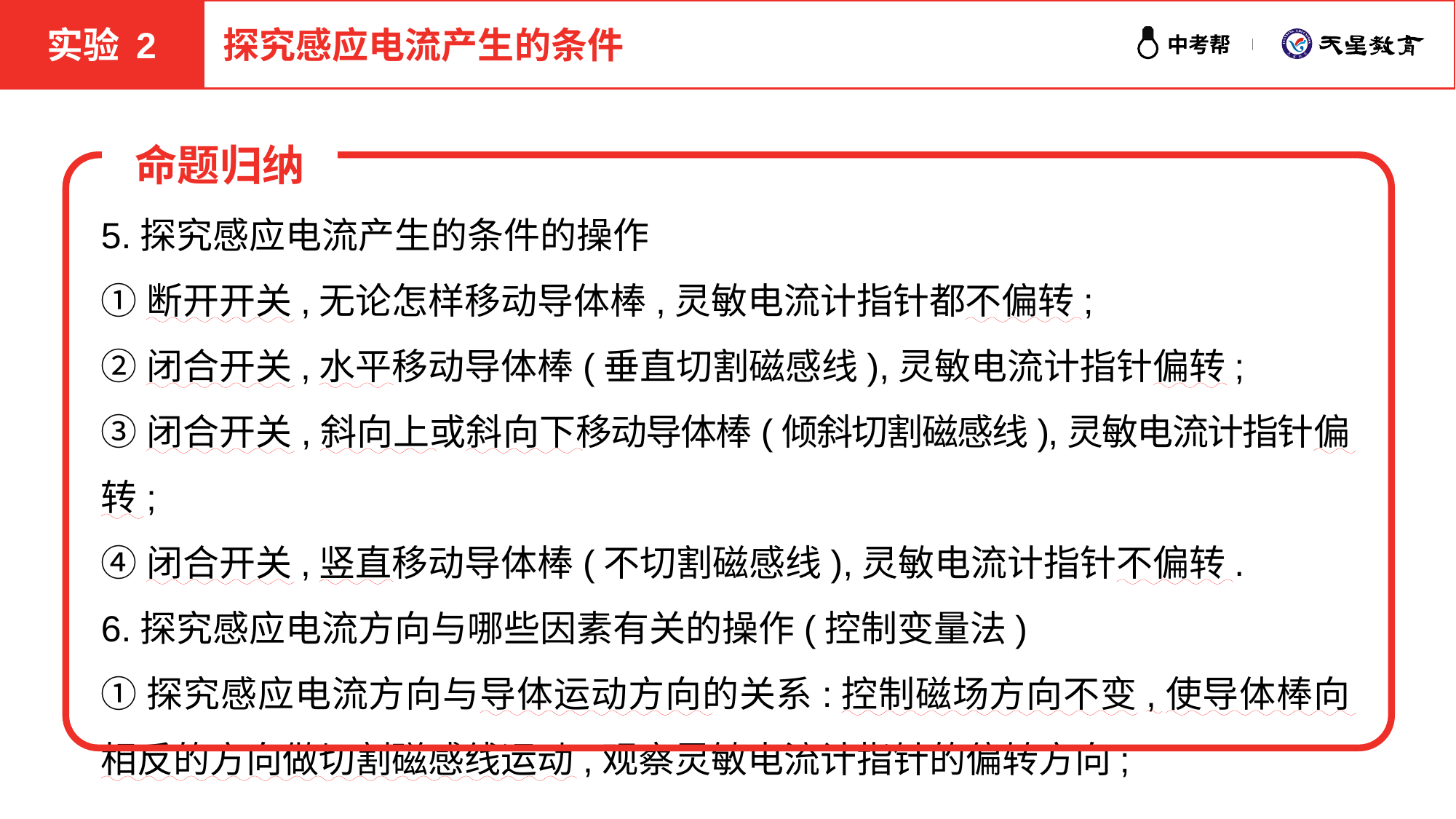

实验 2
探究感应电流产生的条件
命题归纳

5.探究感应电流产生的条件的操作
①断开开关,无论怎样移动导体棒,灵敏电流计指针都不偏转;
②闭合开关,水平移动导体棒(垂直切割磁感线),灵敏电流计指针偏转;
③闭合开关,斜向上或斜向下移动导体棒(倾斜切割磁感线),灵敏电流计指针偏转;
④闭合开关,竖直移动导体棒(不切割磁感线),灵敏电流计指针不偏转.
6.探究感应电流方向与哪些因素有关的操作(控制变量法)
①探究感应电流方向与导体运动方向的关系:控制磁场方向不变,使导体棒向相反的方向做切割磁感线运动,观察灵敏电流计指针的偏转方向;